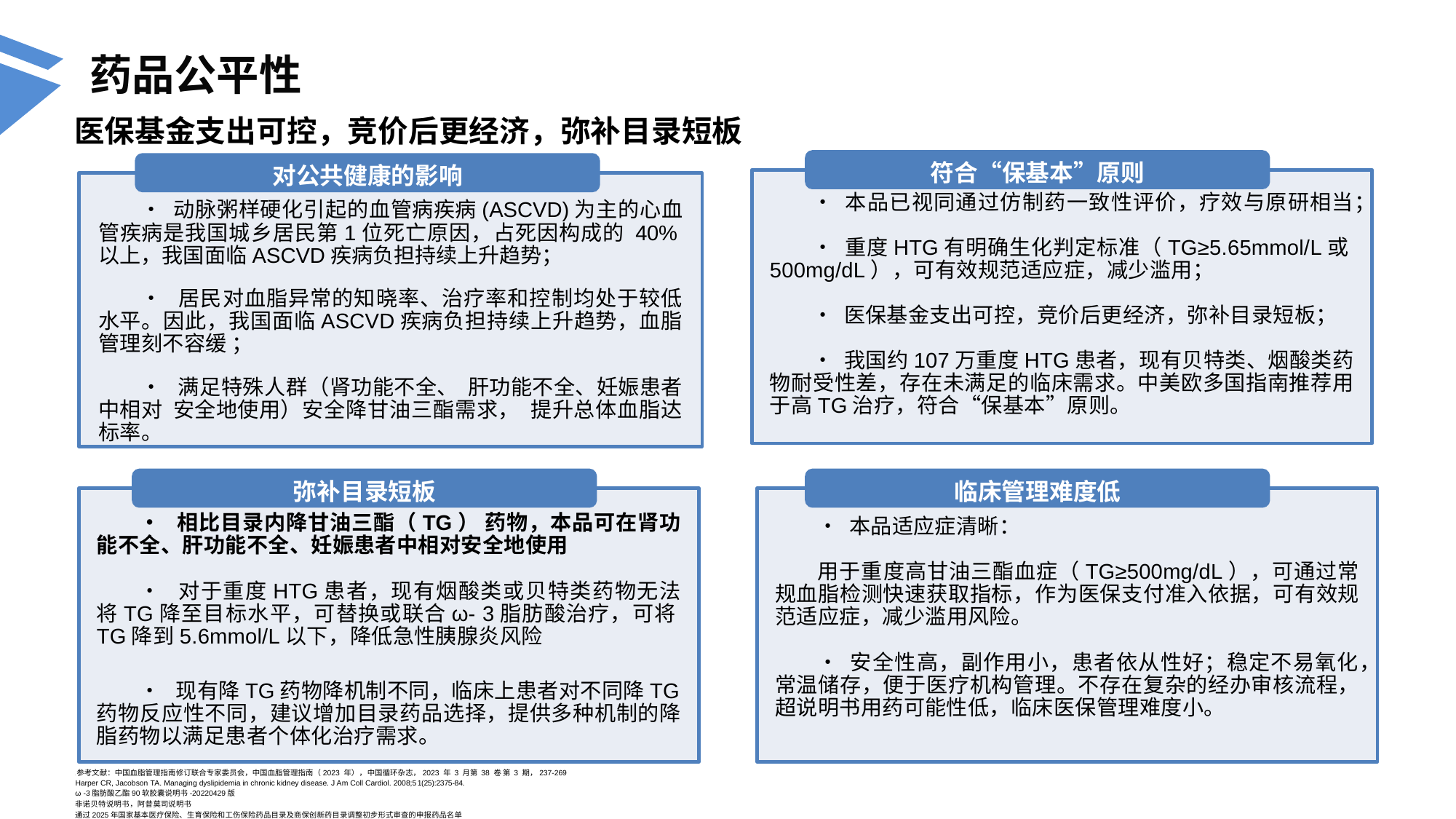

药品公平性

医保基金支出可控，竞价后更经济，弥补目录短板
符合“保基本”原则

对公共健康的影响

• 本品已视同通过仿制药一致性评价，疗效与原研相当；

• 重度HTG有明确生化判定标准（TG≥5.65mmol/L或500mg/dL），可有效规范适应症，减少滥用；

• 医保基金支出可控，竞价后更经济，弥补目录短板；

• 我国约107万重度HTG患者，现有贝特类、烟酸类药物耐受性差，存在未满足的临床需求。中美欧多国指南推荐用于高TG治疗，符合“保基本”原则。

• 动脉粥样硬化引起的血管病疾病(ASCVD)为主的心血管疾病是我国城乡居民第1位死亡原因，占死因构成的 40%以上，我国面临ASCVD疾病负担持续上升趋势；
•  居民对血脂异常的知晓率、治疗率和控制均处于较低水平。因此，我国面临ASCVD疾病负担持续上升趋势，血脂管理刻不容缓 ；
•  满足特殊人群（肾功能不全、  肝功能不全、妊娠患者中相对  安全地使用）安全降甘油三酯需求，  提升总体血脂达标率。
弥补目录短板
临床管理难度低

•  相比目录内降甘油三酯（TG） 药物，本品可在肾功能不全、肝功能不全、妊娠患者中相对安全地使用

•  对于重度HTG患者，现有烟酸类或贝特类药物无法将TG降至目标水平，可替换或联合ω- 3脂肪酸治疗，可将TG降到5.6mmol/L以下，降低急性胰腺炎风险

•  现有降TG药物降机制不同，临床上患者对不同降TG药物反应性不同，建议增加目录药品选择，提供多种机制的降脂药物以满足患者个体化治疗需求。

• 本品适应症清晰：

用于重度高甘油三酯血症（TG≥500mg/dL），可通过常规血脂检测快速获取指标，作为医保支付准入依据，可有效规范适应症，减少滥用风险。

• 安全性高，副作用小，患者依从性好；稳定不易氧化，常温储存，便于医疗机构管理。不存在复杂的经办审核流程，超说明书用药可能性低，临床医保管理难度小。

.参考文献：中国血脂管理指南修订联合专家委员会，中国血脂管理指南（2023 年），中国循环杂志，2023 年 3 月第 38 卷 第 3 期，237-269
Harper CR, Jacobson TA. Managing dyslipidemia in chronic kidney disease. J Am Coll Cardiol. 2008;51(25):2375-84.
ω -3脂肪酸乙酯90软胶囊说明书-20220429版
非诺贝特说明书，阿昔莫司说明书
通过2025年国家基本医疗保险、生育保险和工伤保险药品目录及商保创新药目录调整初步形式审查的申报药品名单